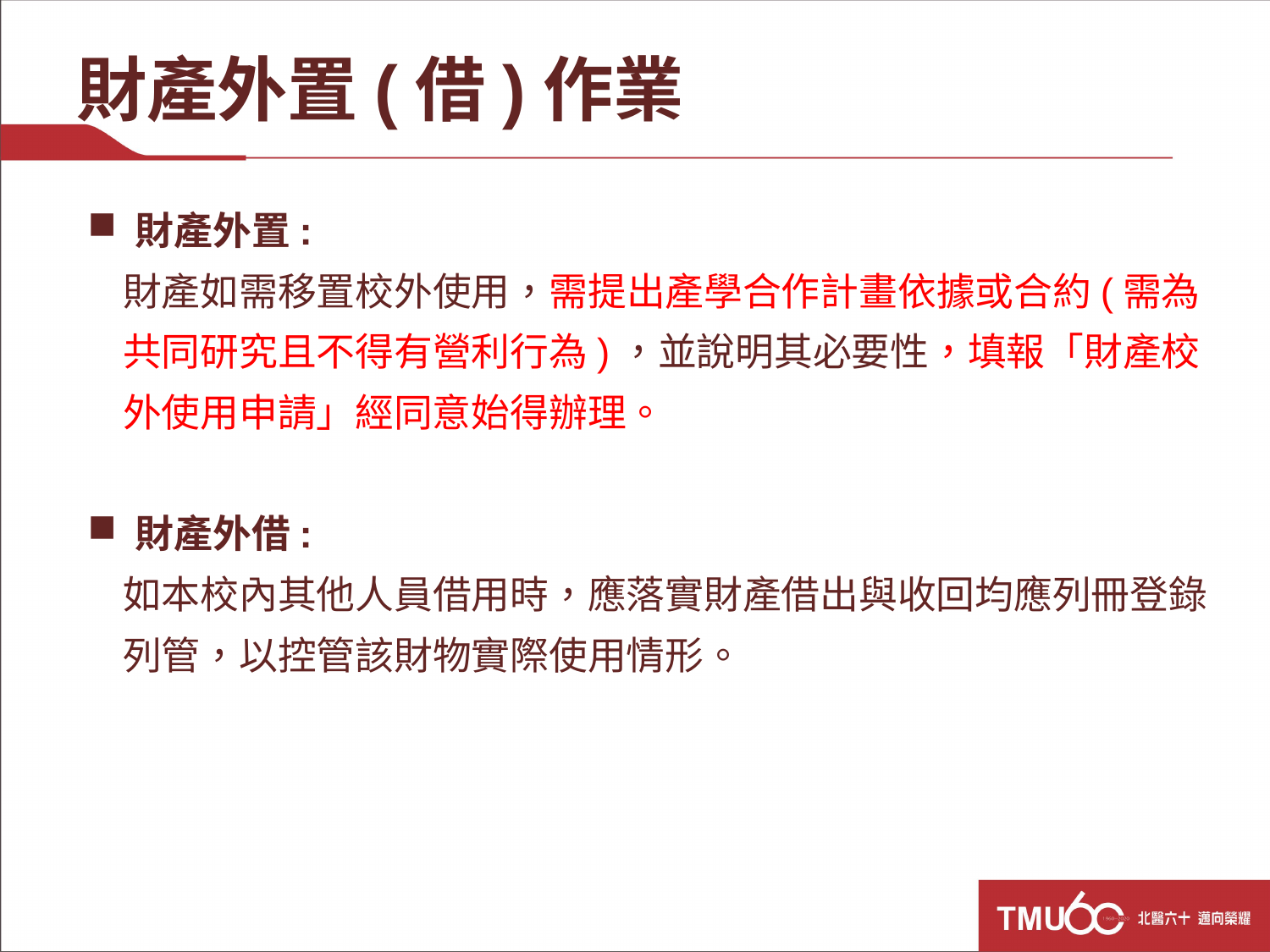

# 財產外置(借)作業
財產外置:
   財產如需移置校外使用，需提出產學合作計畫依據或合約(需為
   共同研究且不得有營利行為)，並說明其必要性，填報「財產校
   外使用申請」經同意始得辦理。

財產外借:
   如本校內其他人員借用時，應落實財產借出與收回均應列冊登錄
   列管，以控管該財物實際使用情形。